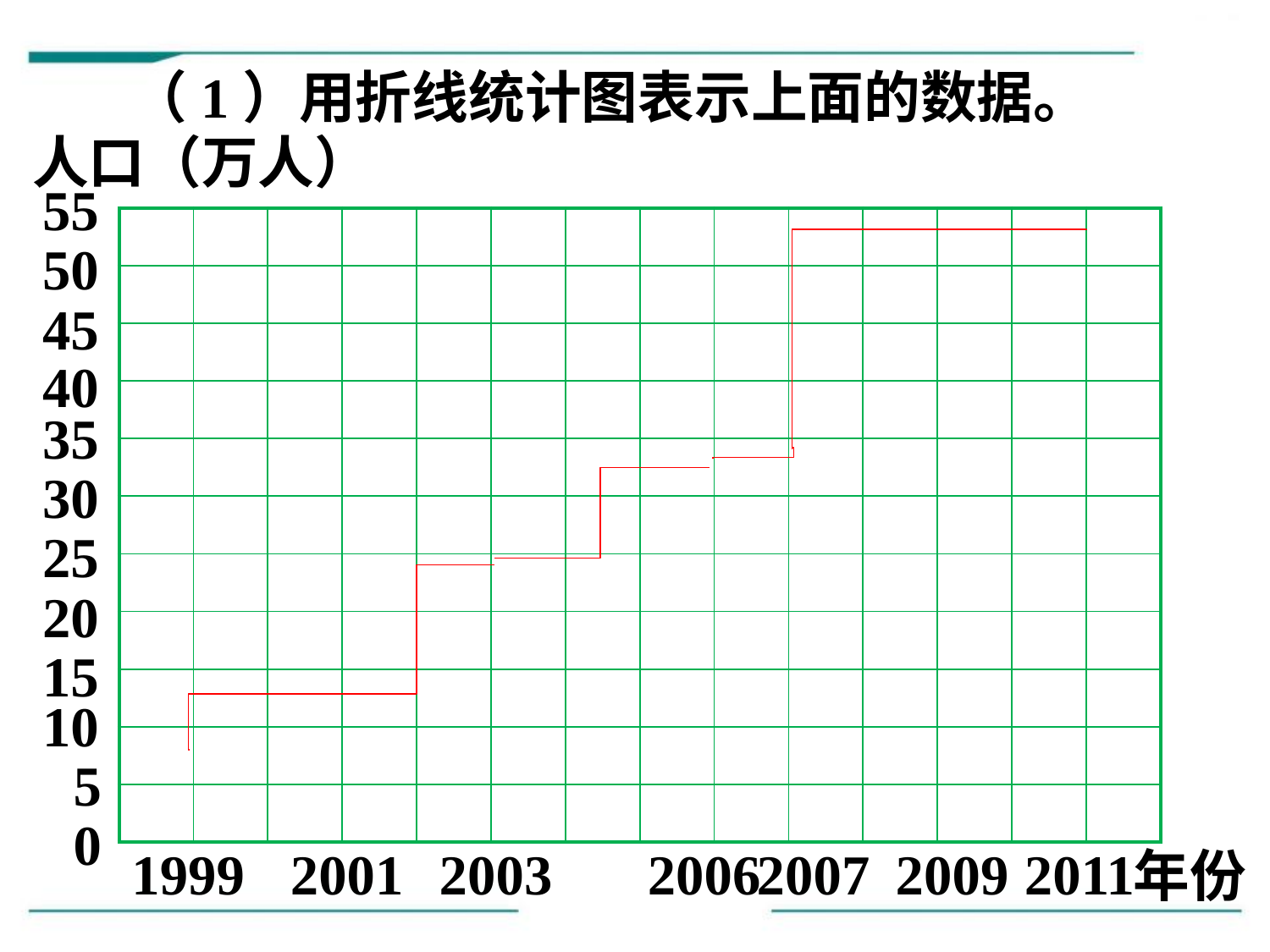

（1）用折线统计图表示上面的数据。
人口（万人）
55
50
45
40
35
30
25
20
15
10
5
0
1999
2001
2003
2006
2007
2009
2011
|  |  |  |  |  |  |  |  |  |  |  |  |  |  |
| --- | --- | --- | --- | --- | --- | --- | --- | --- | --- | --- | --- | --- | --- |
|  |  |  |  |  |  |  |  |  |  |  |  |  |  |
|  |  |  |  |  |  |  |  |  |  |  |  |  |  |
|  |  |  |  |  |  |  |  |  |  |  |  |  |  |
|  |  |  |  |  |  |  |  |  |  |  |  |  |  |
|  |  |  |  |  |  |  |  |  |  |  |  |  |  |
|  |  |  |  |  |  |  |  |  |  |  |  |  |  |
|  |  |  |  |  |  |  |  |  |  |  |  |  |  |
|  |  |  |  |  |  |  |  |  |  |  |  |  |  |
|  |  |  |  |  |  |  |  |  |  |  |  |  |  |
|  |  |  |  |  |  |  |  |  |  |  |  |  |  |

年份